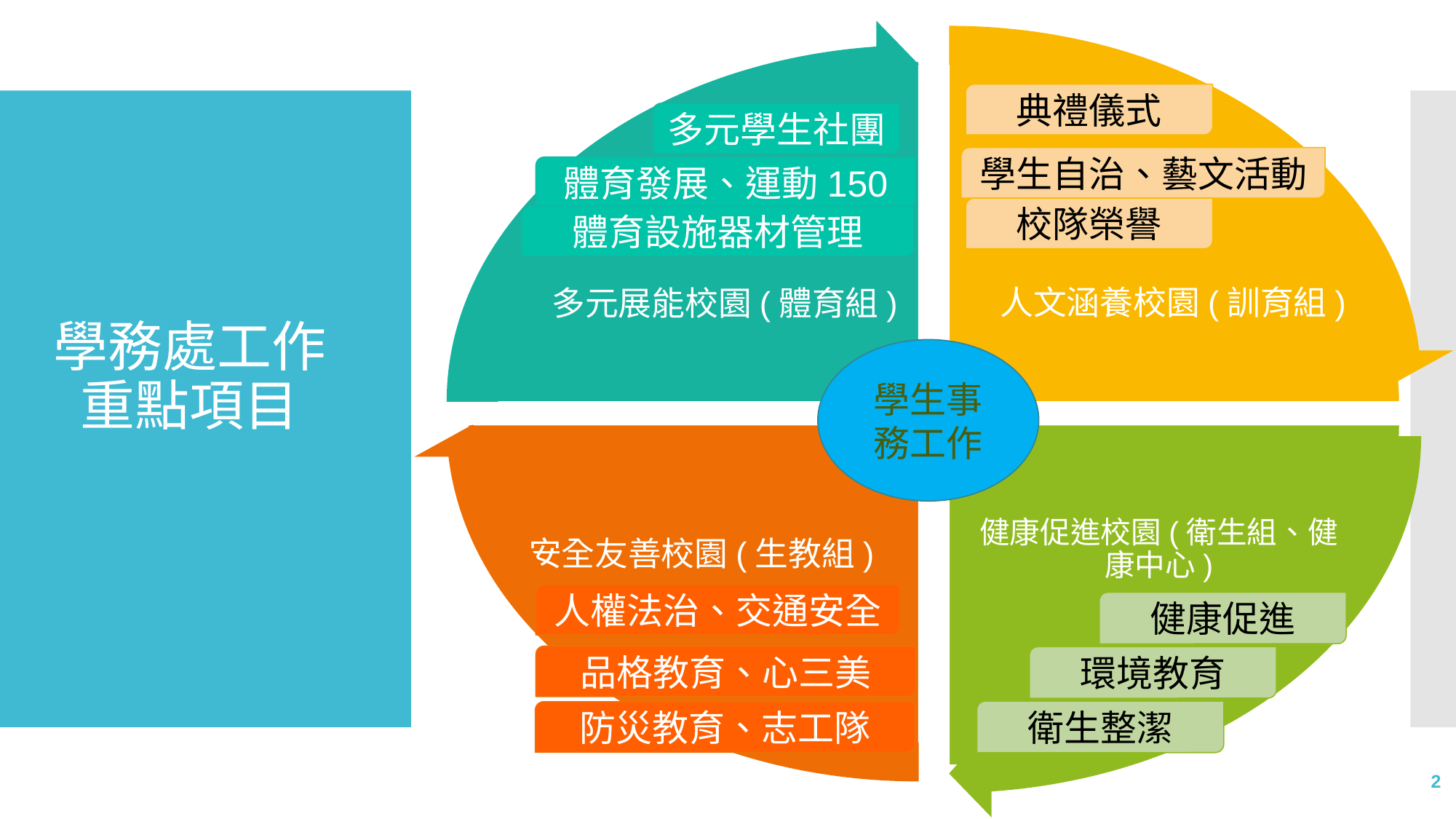

人文涵養校園(訓育組)
多元展能校園(體育組)

安全友善校園(生教組)

健康促進校園(衛生組、健康中心)
典禮儀式
多元學生社團
學生自治、藝文活動
體育發展、運動150
校隊榮譽
體育設施器材管理
人權法治、交通安全
健康促進
品格教育、心三美
環境教育
衛生整潔
防災教育、志工隊
學生事務工作
# 學務處工作重點項目
2